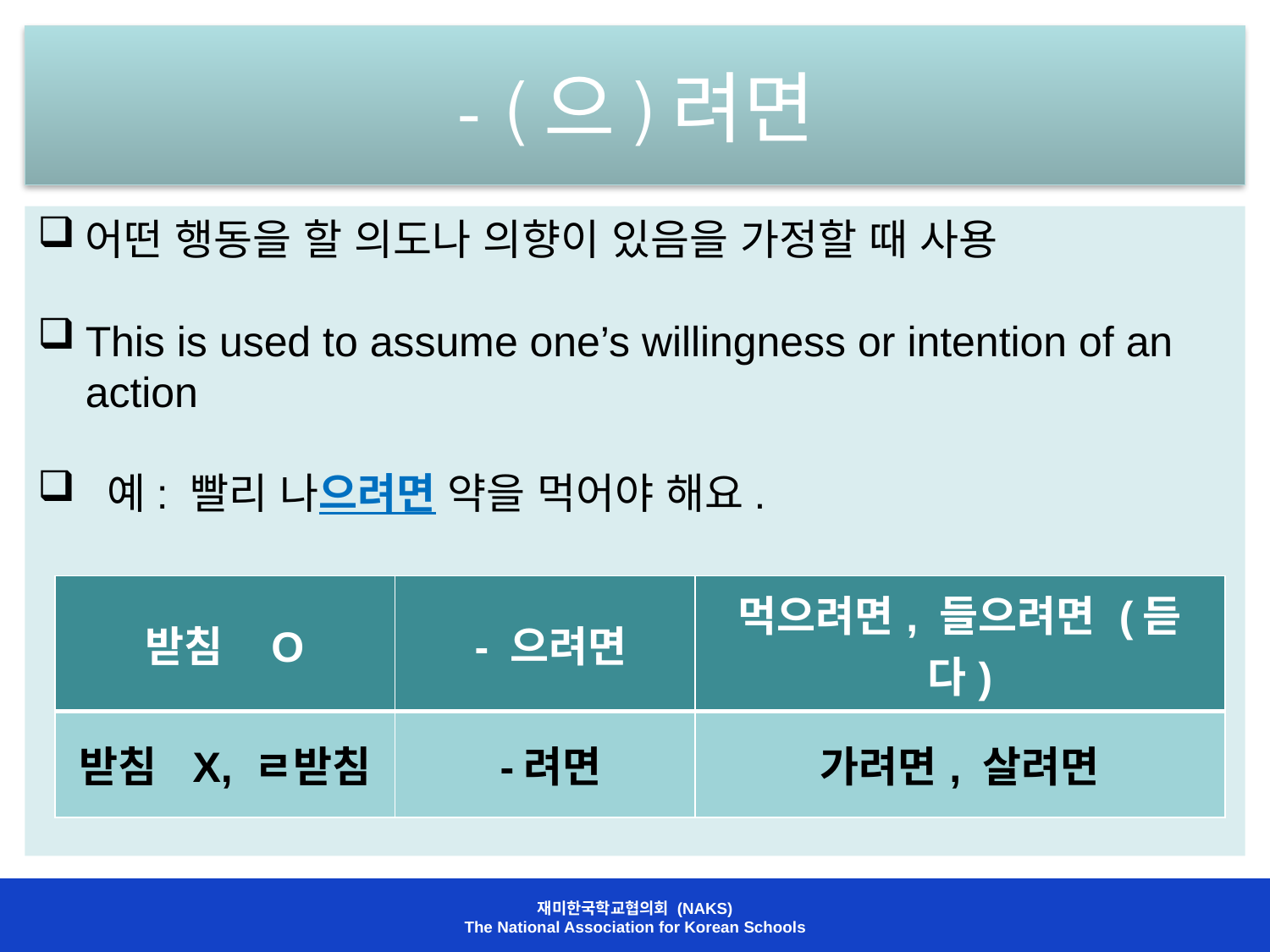

# - (으)려면
어떤 행동을 할 의도나 의향이 있음을 가정할 때 사용

This is used to assume one’s willingness or intention of an action

 예: 빨리 나으려면 약을 먹어야 해요.

| 받침 O | - 으려면 | 먹으려면, 들으려면 (듣다) |
| --- | --- | --- |
| 받침 X, ㄹ받침 | -려면 | 가려면, 살려면 |
재미한국학교협의회 (NAKS)
The National Association for Korean Schools